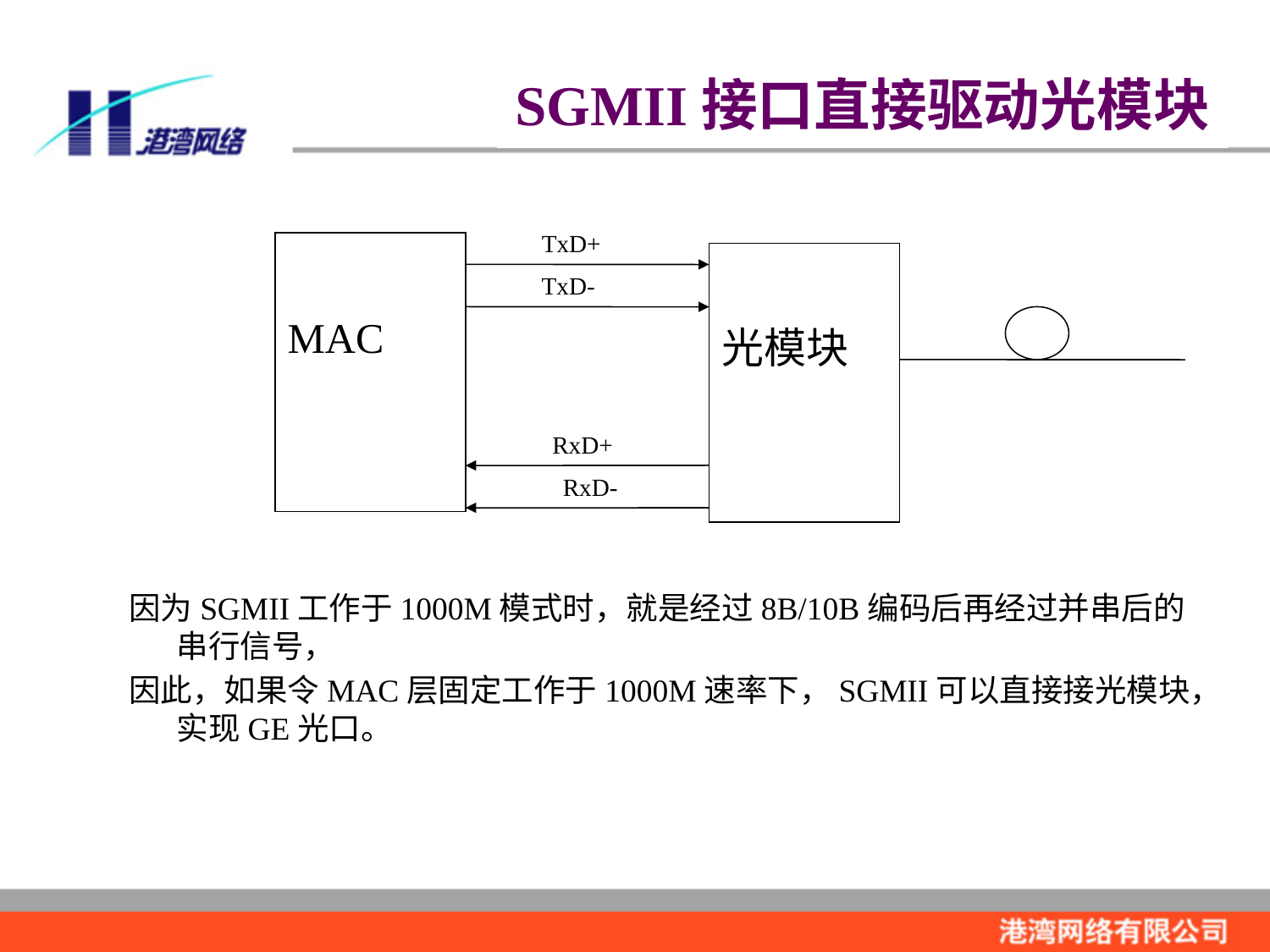

SGMII接口直接驱动光模块
TxD+

MAC

光模块

TxD-

RxD+

RxD-

因为SGMII工作于1000M模式时，就是经过8B/10B编码后再经过并串后的串行信号，
因此，如果令MAC层固定工作于1000M速率下，SGMII可以直接接光模块，实现GE光口。